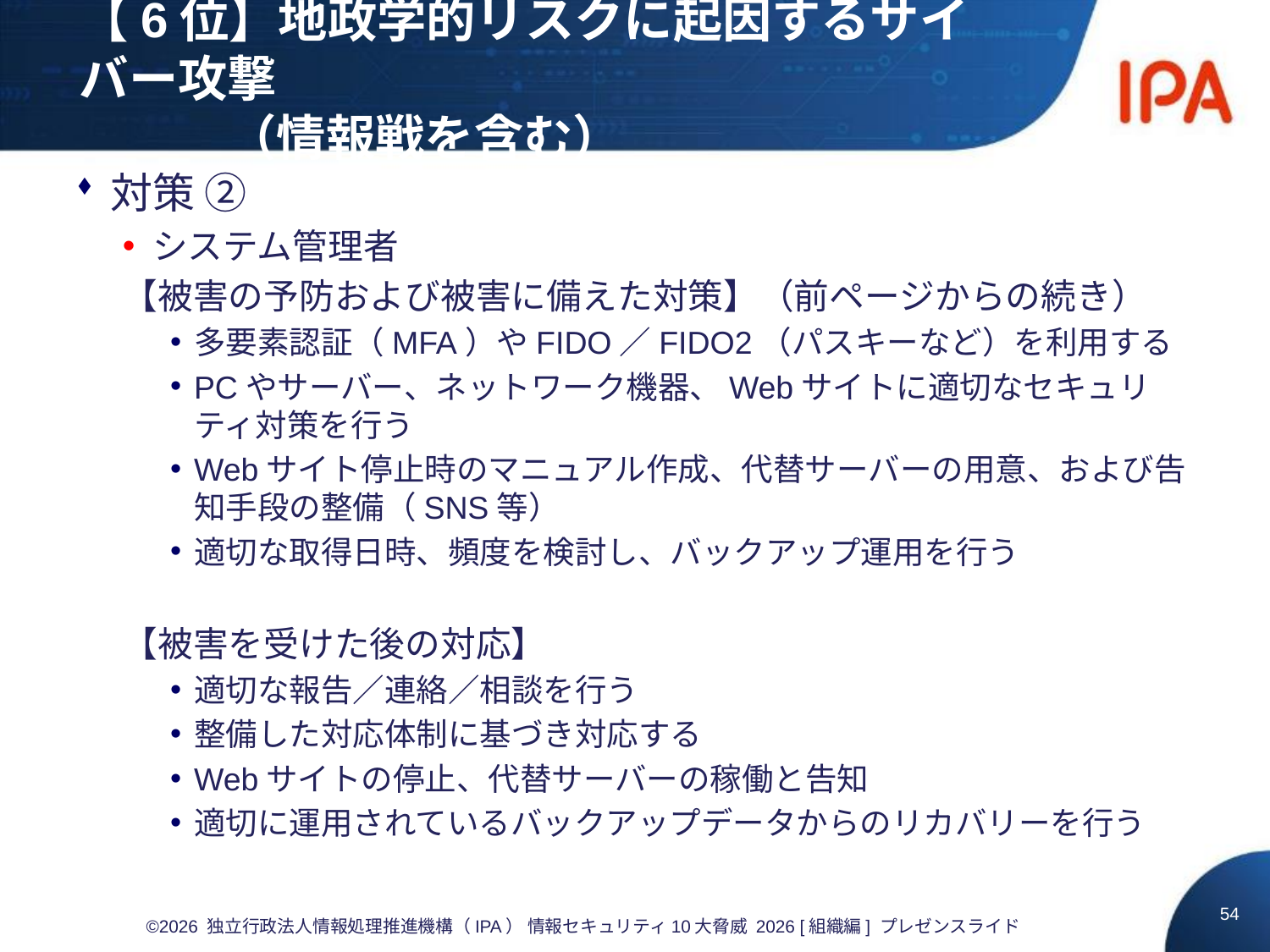

# 【6位】地政学的リスクに起因するサイバー攻撃 　　　（情報戦を含む）
対策 ②
システム管理者
【被害の予防および被害に備えた対策】（前ページからの続き）
多要素認証（MFA）やFIDO／FIDO2（パスキーなど）を利用する
PCやサーバー、ネットワーク機器、Webサイトに適切なセキュリティ対策を行う
Webサイト停止時のマニュアル作成、代替サーバーの用意、および告知手段の整備（SNS等）
適切な取得日時、頻度を検討し、バックアップ運用を行う

【被害を受けた後の対応】
適切な報告／連絡／相談を行う
整備した対応体制に基づき対応する
Webサイトの停止、代替サーバーの稼働と告知
適切に運用されているバックアップデータからのリカバリーを行う

54
©2026 独立行政法人情報処理推進機構（IPA） 情報セキュリティ10大脅威 2026 [組織編] プレゼンスライド